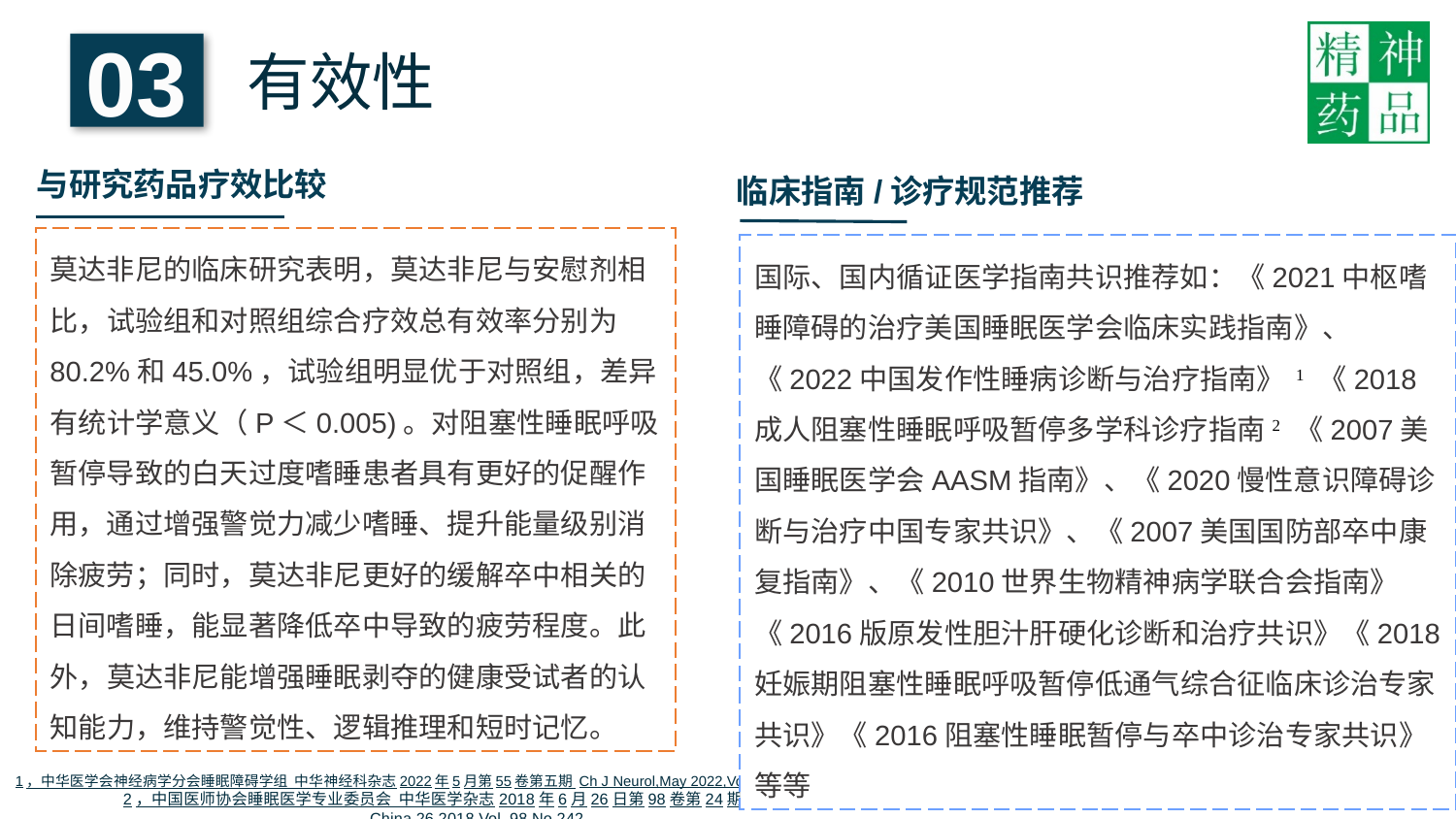

03
有效性
与研究药品疗效比较

临床指南/诊疗规范推荐

莫达非尼的临床研究表明，莫达非尼与安慰剂相比，试验组和对照组综合疗效总有效率分别为80.2%和45.0%，试验组明显优于对照组，差异有统计学意义（P＜0.005)。对阻塞性睡眠呼吸暂停导致的白天过度嗜睡患者具有更好的促醒作用，通过增强警觉力减少嗜睡、提升能量级别消除疲劳；同时，莫达非尼更好的缓解卒中相关的日间嗜睡，能显著降低卒中导致的疲劳程度。此外，莫达非尼能增强睡眠剥夺的健康受试者的认知能力，维持警觉性、逻辑推理和短时记忆。
国际、国内循证医学指南共识推荐如：《2021中枢嗜睡障碍的治疗美国睡眠医学会临床实践指南》、 《2022中国发作性睡病诊断与治疗指南》 1 《2018成人阻塞性睡眠呼吸暂停多学科诊疗指南2 《2007美国睡眠医学会AASM指南》、《2020慢性意识障碍诊断与治疗中国专家共识》、《2007美国国防部卒中康复指南》、《2010世界生物精神病学联合会指南》《2016版原发性胆汁肝硬化诊断和治疗共识》《2018妊娠期阻塞性睡眠呼吸暂停低通气综合征临床诊治专家共识》《2016阻塞性睡眠暂停与卒中诊治专家共识》等等
1，中华医学会神经病学分会睡眠障碍学组  中华神经科杂志2022年5月第55卷第五期 Ch J Neurol,May 2022,Vol 55,No,5
2，中国医师协会睡眠医学专业委员会  中华医学杂志2018年6月26日第98卷第24期 Natl Med  J China,26,2018,Vol ,98,No,242